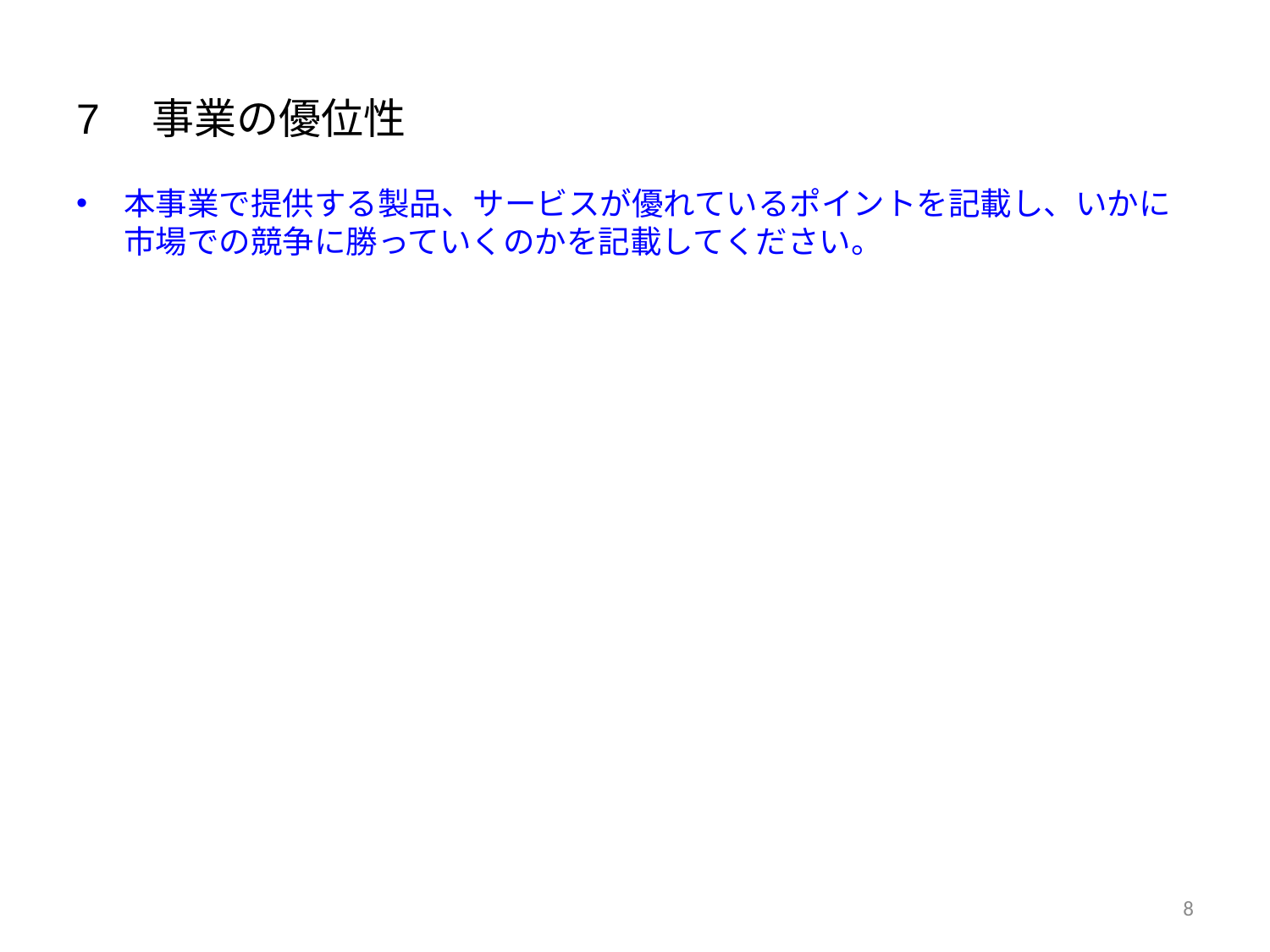

# 7　事業の優位性
本事業で提供する製品、サービスが優れているポイントを記載し、いかに市場での競争に勝っていくのかを記載してください。
8